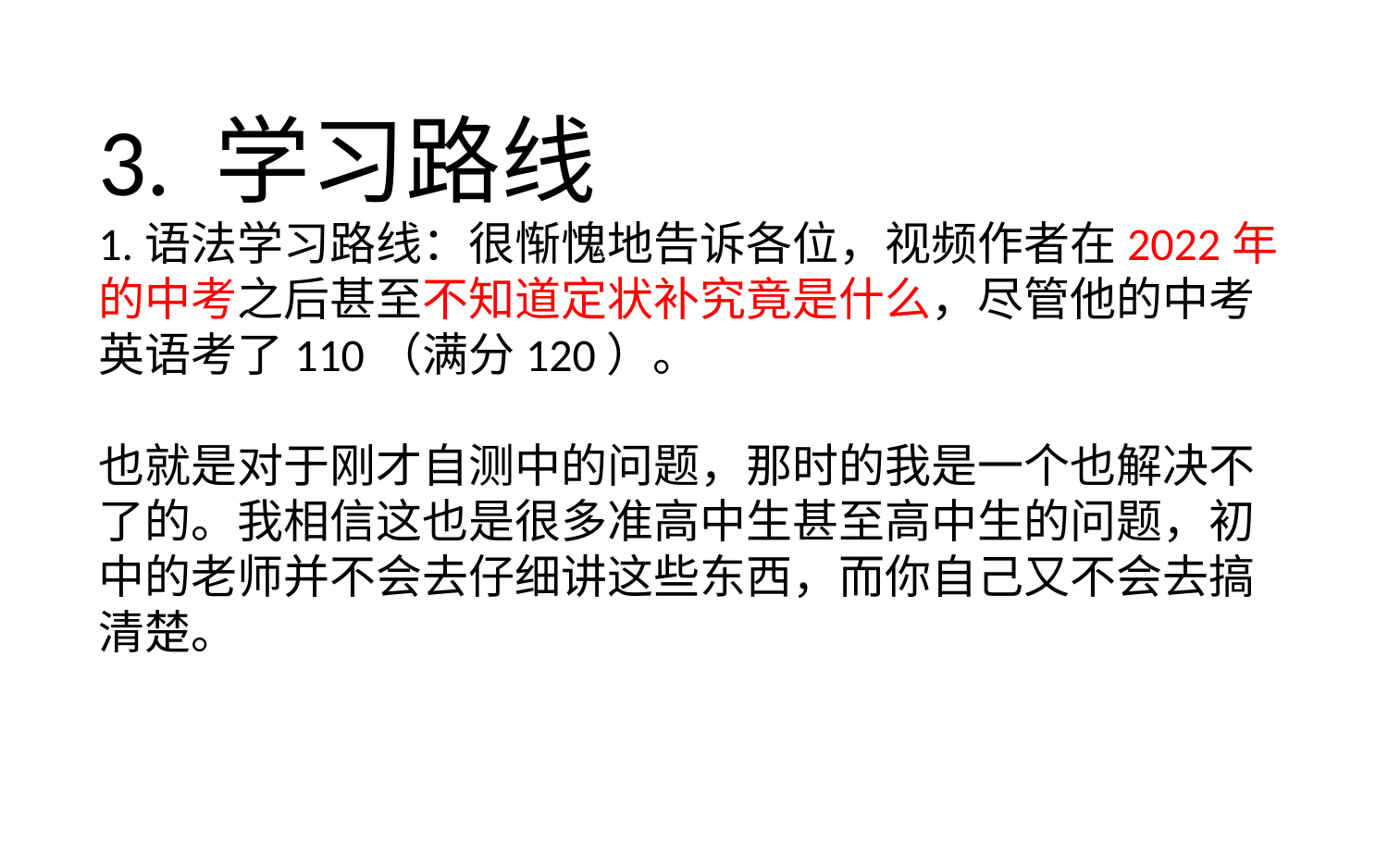

3. 学习路线
1.语法学习路线：很惭愧地告诉各位，视频作者在2022年的中考之后甚至不知道定状补究竟是什么，尽管他的中考英语考了110（满分120）。

也就是对于刚才自测中的问题，那时的我是一个也解决不了的。我相信这也是很多准高中生甚至高中生的问题，初中的老师并不会去仔细讲这些东西，而你自己又不会去搞清楚。